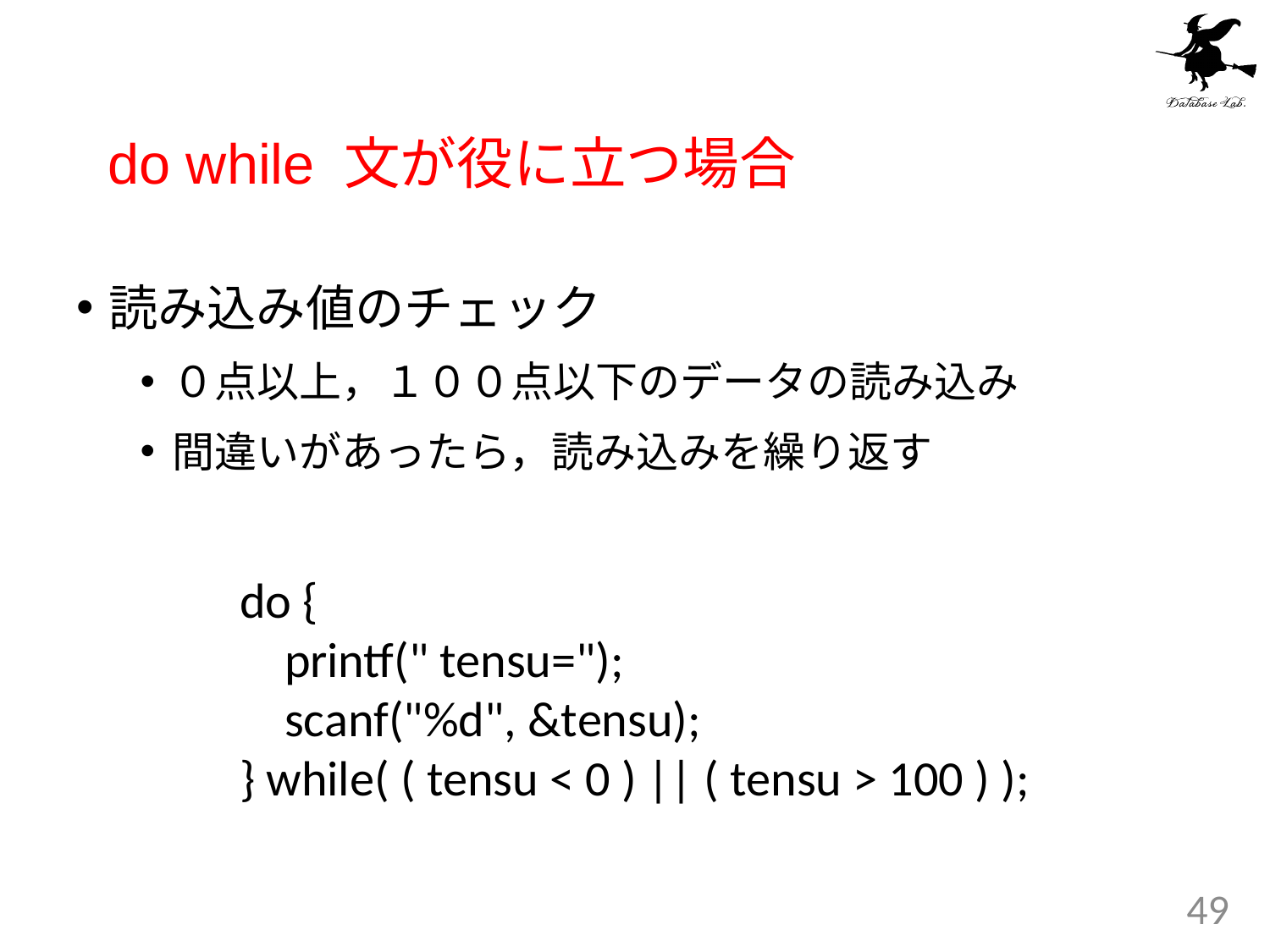

# do while 文が役に立つ場合
読み込み値のチェック
０点以上，１００点以下のデータの読み込み
間違いがあったら，読み込みを繰り返す
do {
    printf(" tensu=");
    scanf("%d", &tensu);
} while( ( tensu < 0 ) || ( tensu > 100 ) );
49